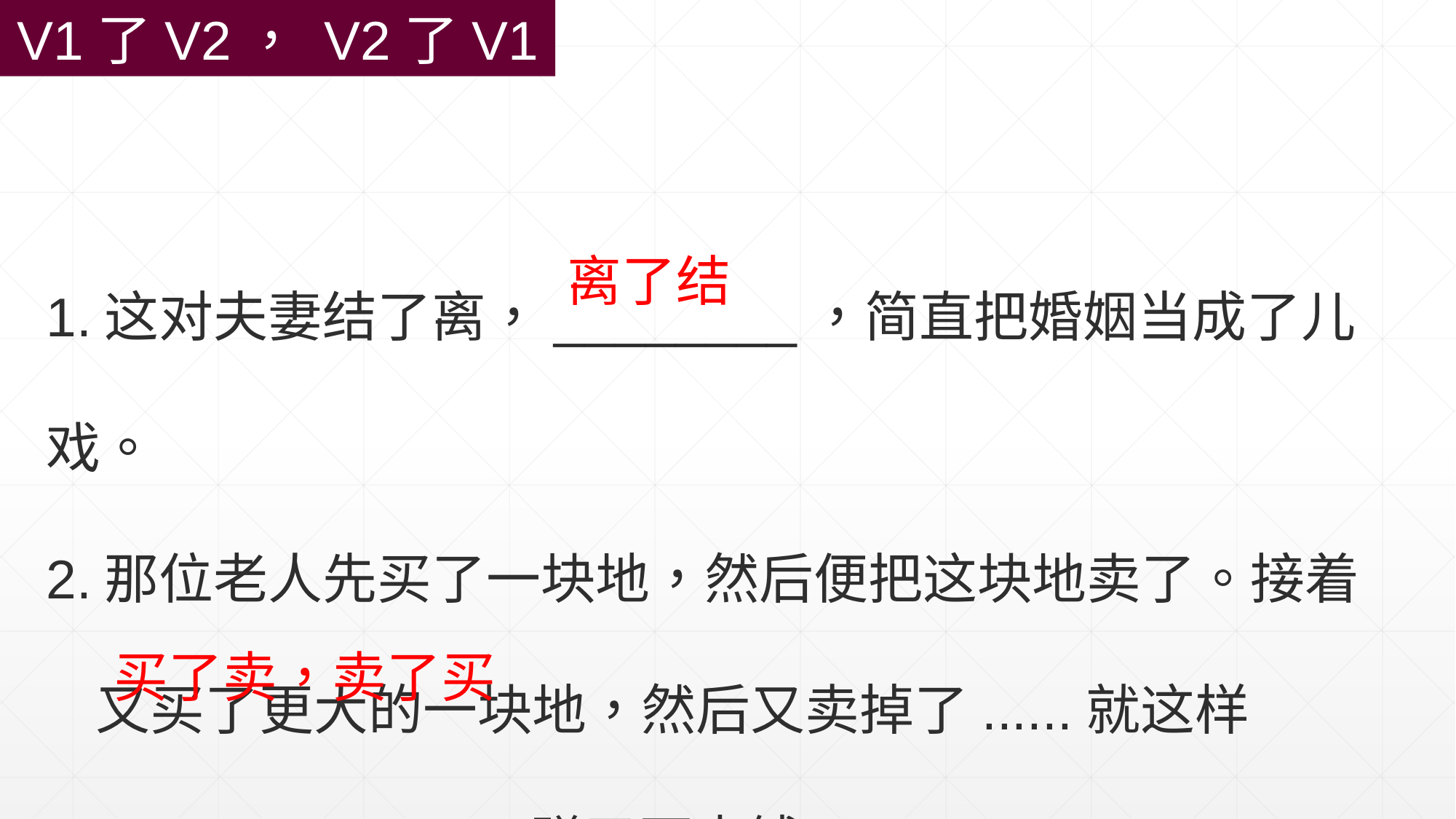

V1了V2， V2了V1
1.这对夫妻结了离，________，简直把婚姻当成了儿戏。
2.那位老人先买了一块地，然后便把这块地卖了。接着
   又买了更大的一块地，然后又卖掉了......就这样
   ______________赚了不少钱。
离了结
买了卖，卖了买